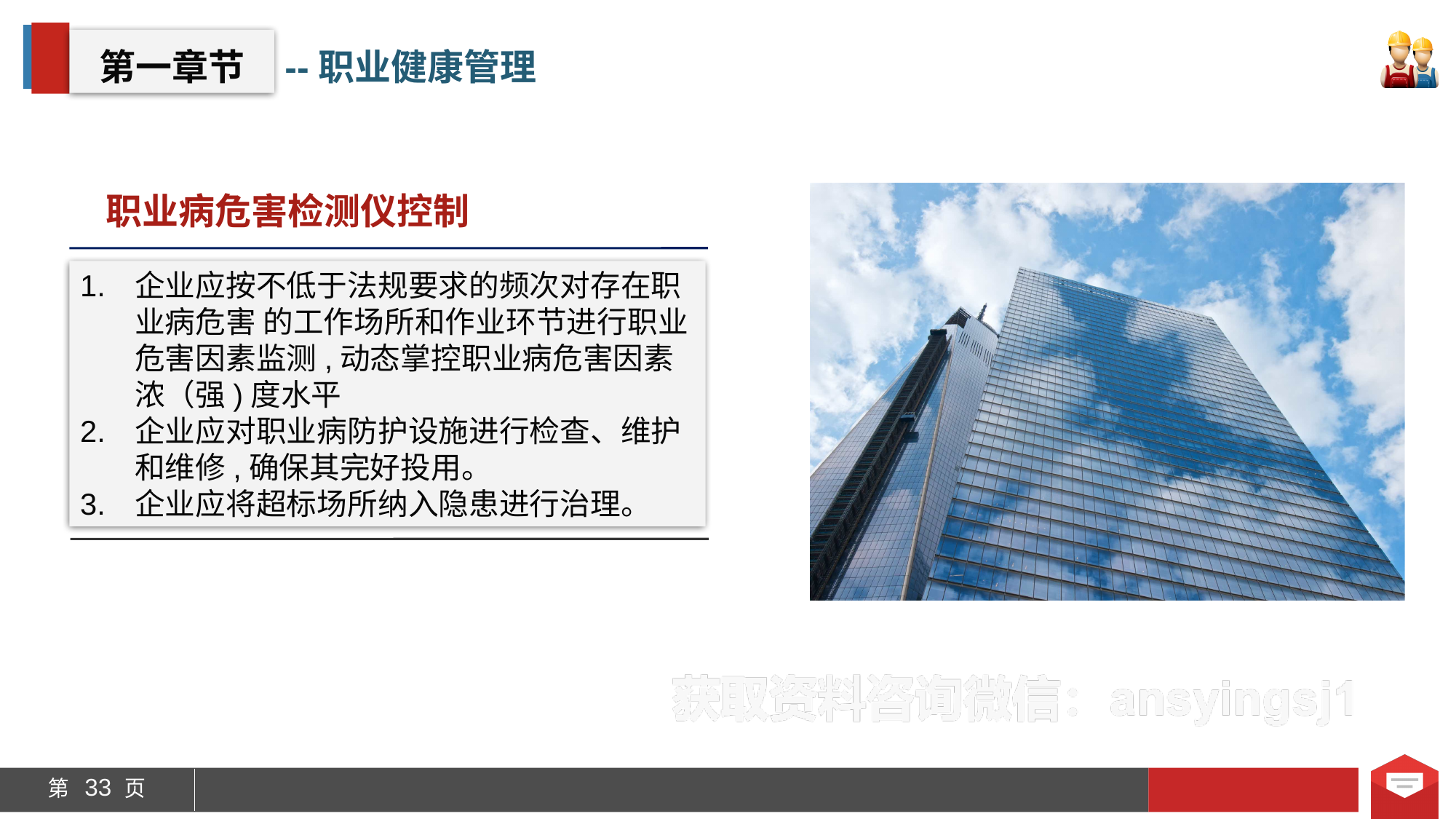

第一章节
--职业健康管理
职业病危害检测仪控制

企业应按不低于法规要求的频次对存在职业病危害 的工作场所和作业环节进行职业危害因素监测,动态掌控职业病危害因素浓（强)度水平
企业应对职业病防护设施进行检查、维护和维修,确保其完好投用。
企业应将超标场所纳入隐患进行治理。